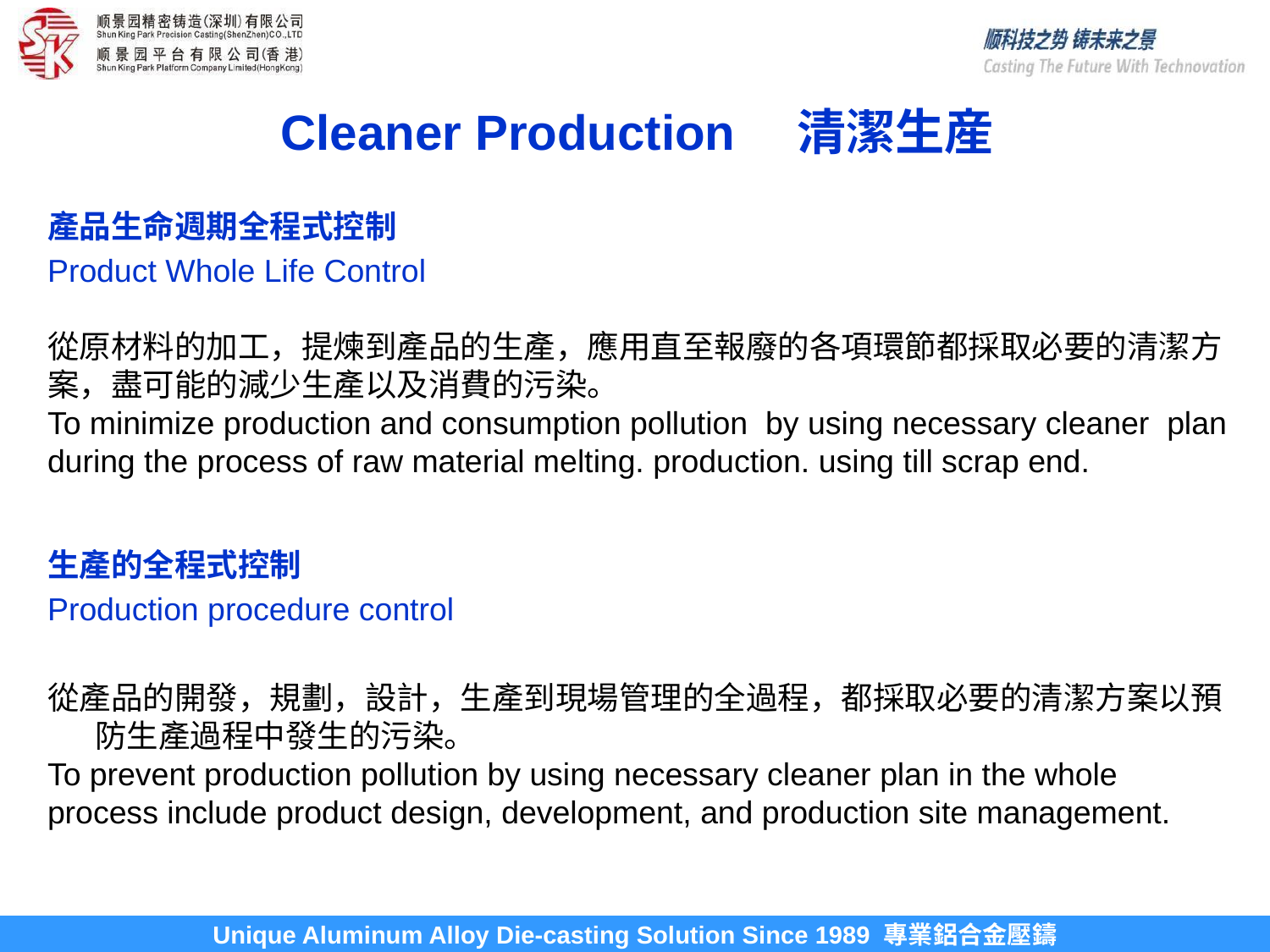

# Cleaner Production　清潔生産
產品生命週期全程式控制
Product Whole Life Control

從原材料的加工，提煉到產品的生產，應用直至報廢的各項環節都採取必要的清潔方案，盡可能的減少生產以及消費的污染。
To minimize production and consumption pollution  by using necessary cleaner  plan during the process of raw material melting. production. using till scrap end.

生產的全程式控制
Production procedure control

從產品的開發，規劃，設計，生產到現場管理的全過程，都採取必要的清潔方案以預防生產過程中發生的污染。
To prevent production pollution by using necessary cleaner plan in the whole process include product design, development, and production site management.